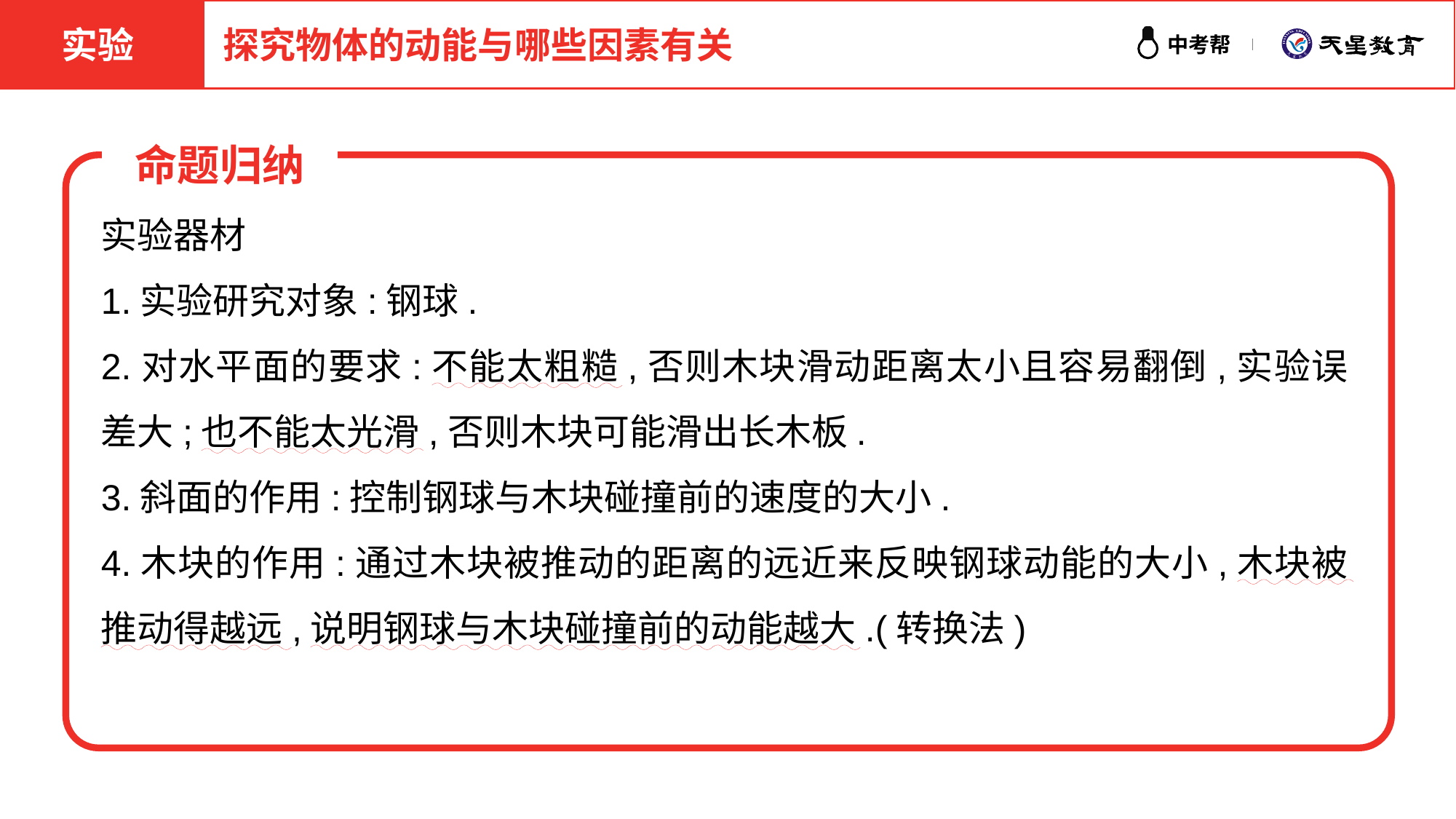

实验
探究物体的动能与哪些因素有关
命题归纳

实验器材
1.实验研究对象:钢球.
2.对水平面的要求:不能太粗糙,否则木块滑动距离太小且容易翻倒,实验误差大;也不能太光滑,否则木块可能滑出长木板.
3.斜面的作用:控制钢球与木块碰撞前的速度的大小.
4.木块的作用:通过木块被推动的距离的远近来反映钢球动能的大小,木块被推动得越远,说明钢球与木块碰撞前的动能越大.(转换法)